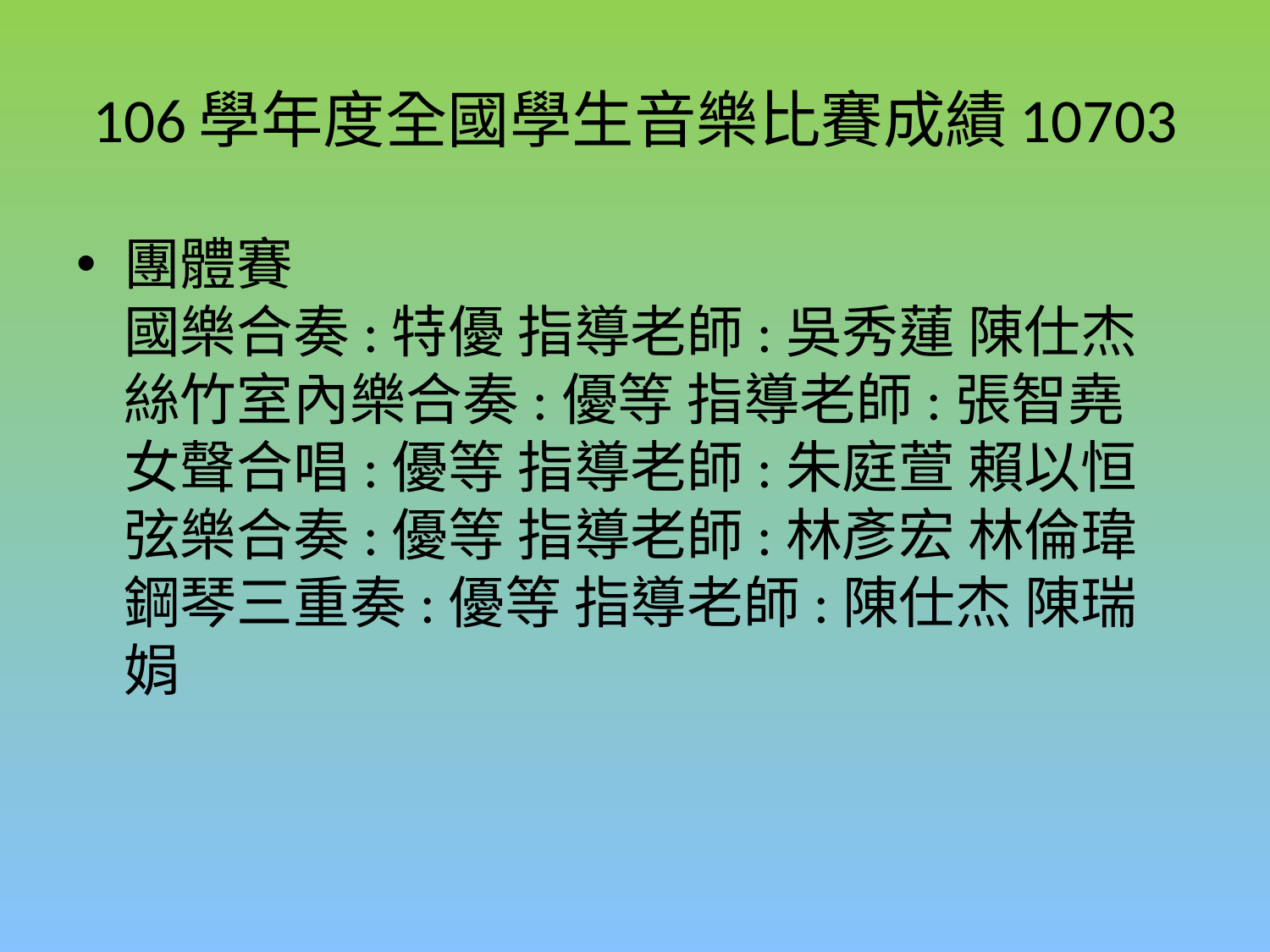

# 106學年度全國學生音樂比賽成績10703
團體賽
國樂合奏:特優 指導老師:吳秀蓮 陳仕杰
絲竹室內樂合奏:優等 指導老師:張智堯
女聲合唱:優等 指導老師:朱庭萱 賴以恒
弦樂合奏:優等 指導老師:林彥宏 林倫瑋
鋼琴三重奏:優等 指導老師:陳仕杰 陳瑞娟